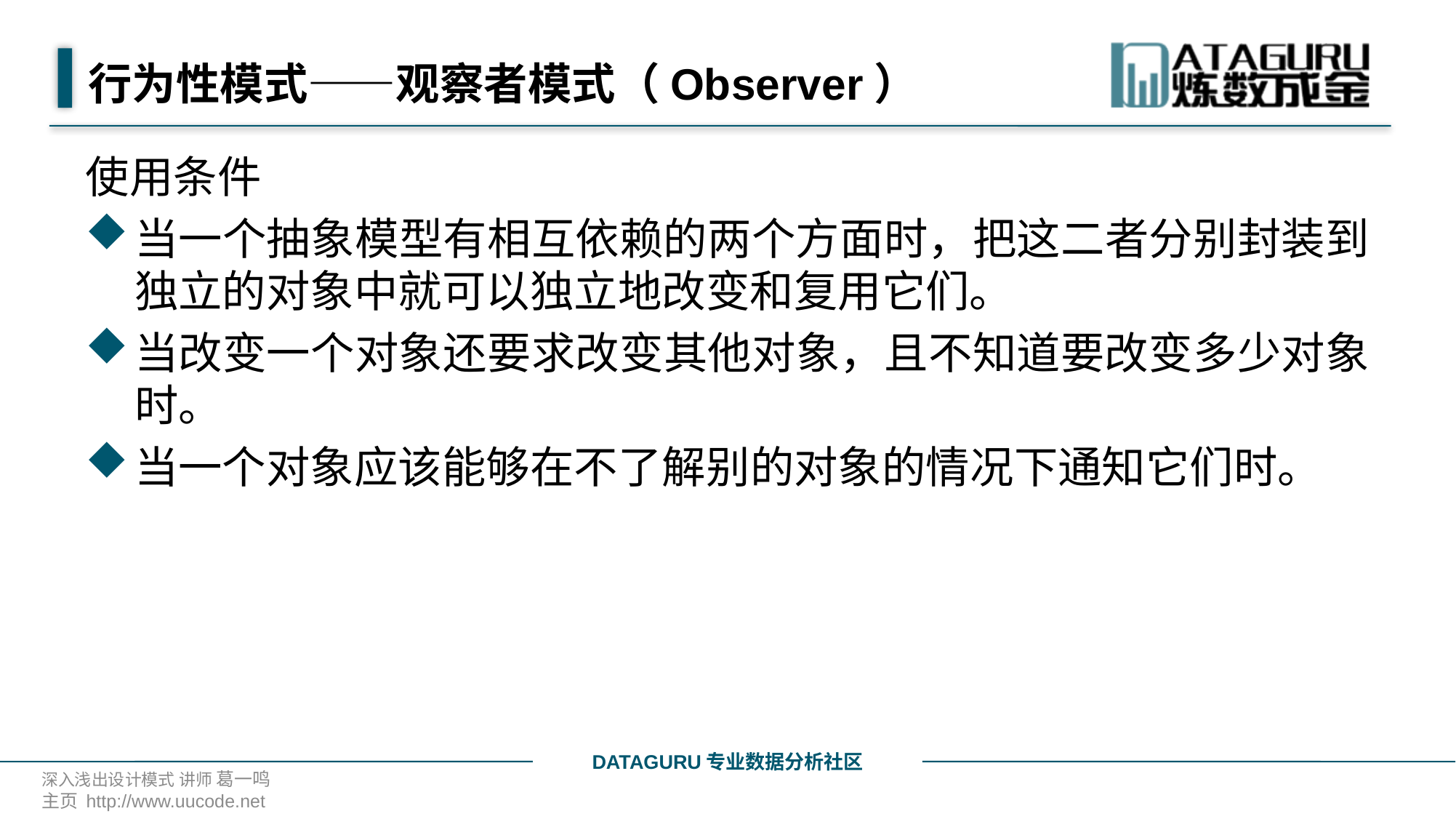

# 行为性模式——观察者模式（Observer）
使用条件
当一个抽象模型有相互依赖的两个方面时，把这二者分别封装到独立的对象中就可以独立地改变和复用它们。
当改变一个对象还要求改变其他对象，且不知道要改变多少对象时。
当一个对象应该能够在不了解别的对象的情况下通知它们时。